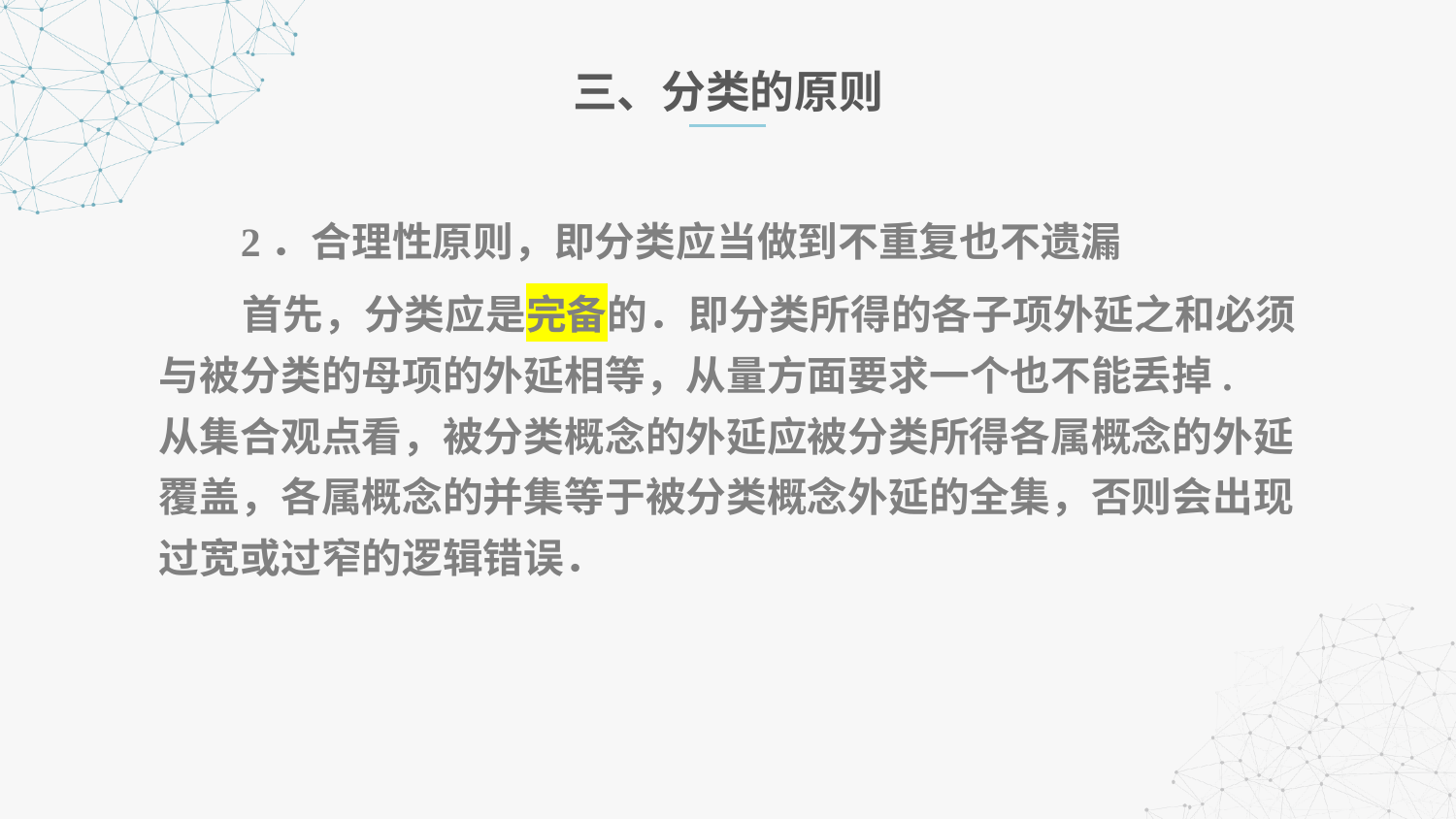

三、分类的原则
        2．合理性原则，即分类应当做到不重复也不遗漏
        首先，分类应是完备的．即分类所得的各子项外延之和必须与被分类的母项的外延相等，从量方面要求一个也不能丢掉.  从集合观点看，被分类概念的外延应被分类所得各属概念的外延覆盖，各属概念的并集等于被分类概念外延的全集，否则会出现过宽或过窄的逻辑错误．